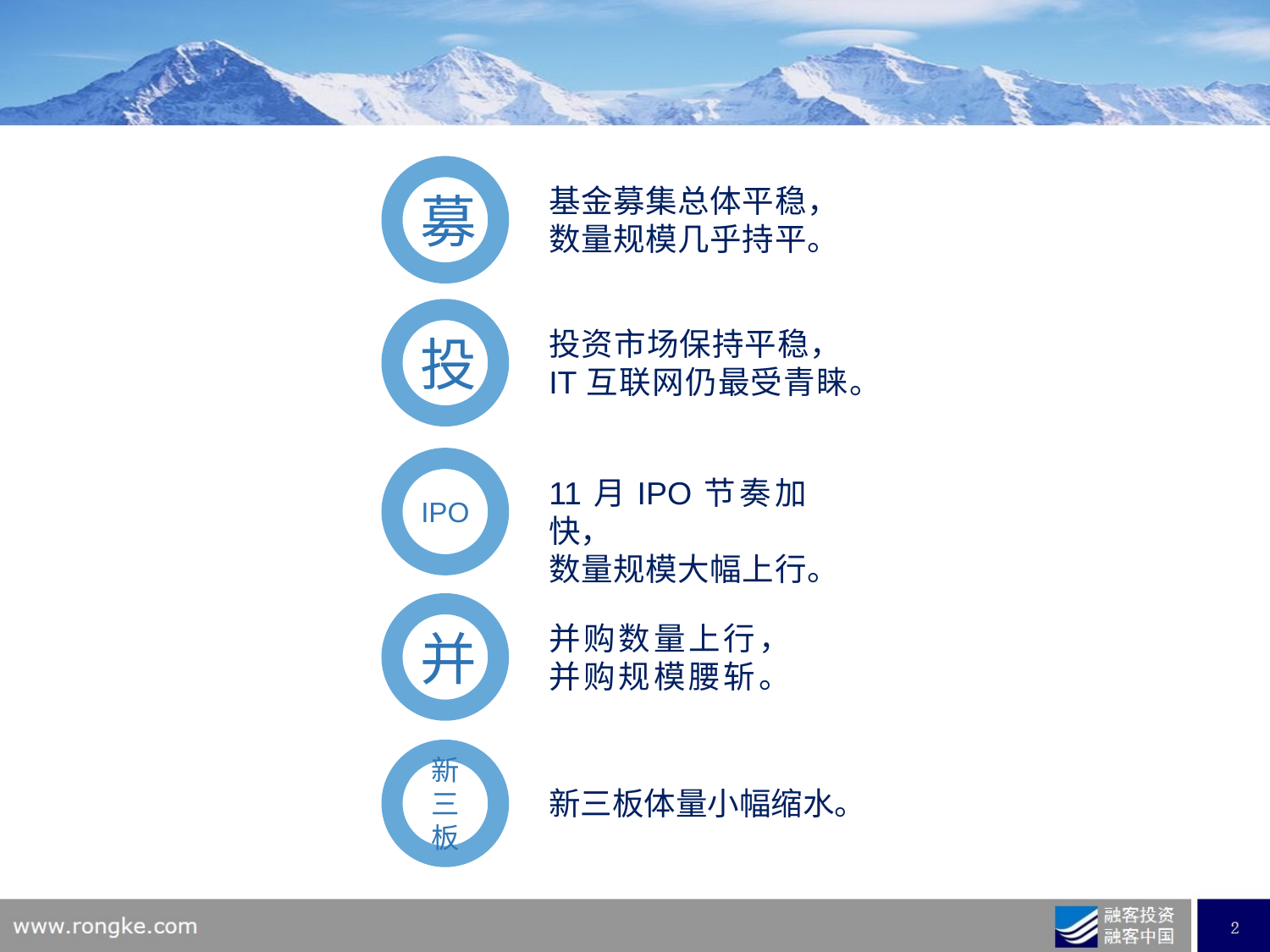

募
基金募集总体平稳，
数量规模几乎持平。
投
投资市场保持平稳，IT互联网仍最受青睐。
IPO
11月IPO节奏加快，
数量规模大幅上行。
并
并购数量上行，
并购规模腰斩。
新三板
新三板体量小幅缩水。